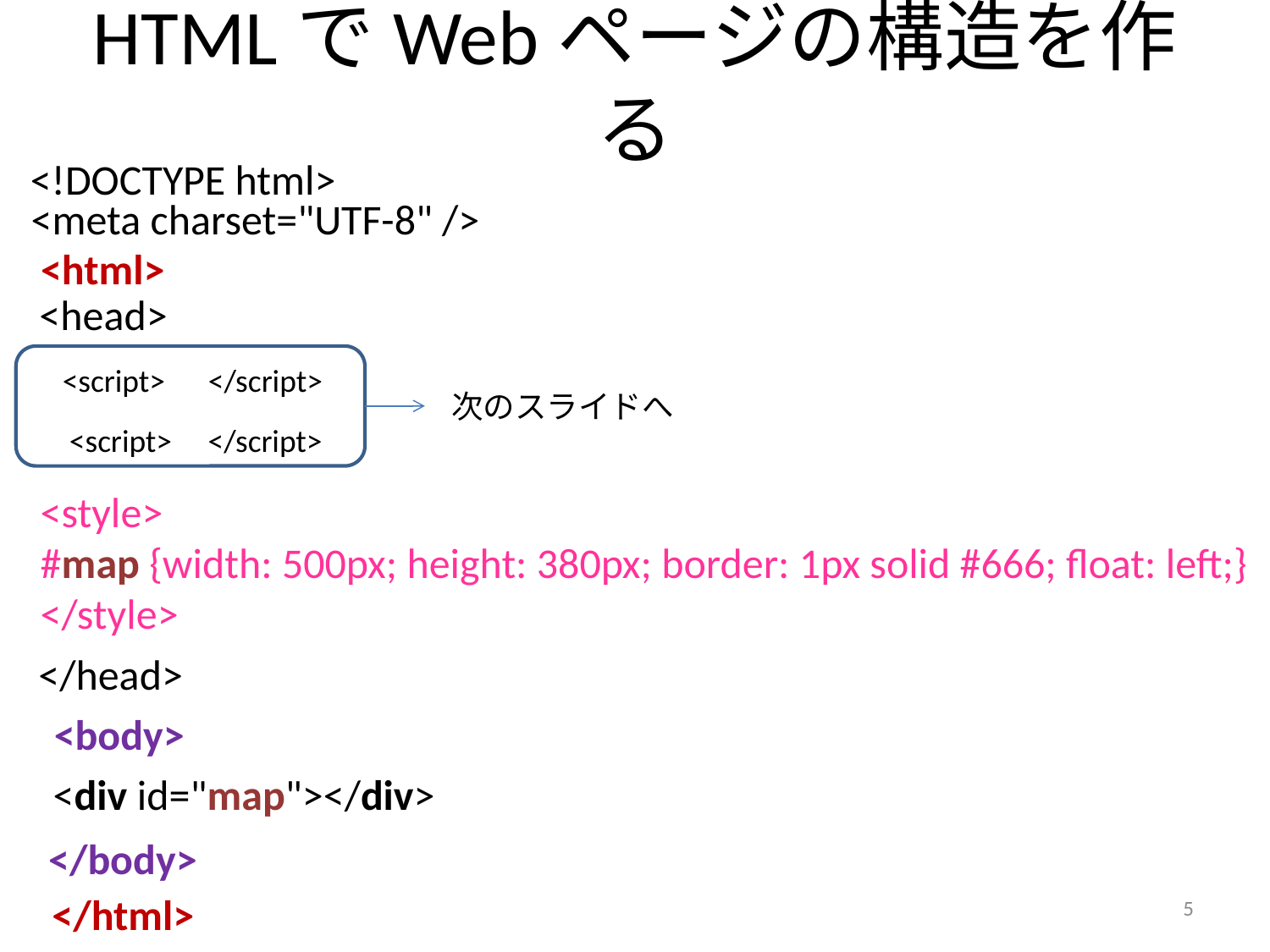

# HTMLでWebページの構造を作る
<!DOCTYPE html>
<meta charset="UTF-8" />
<html>
<head>

<script>      </script>
次のスライドへ
<script>     </script>
<style>
#map {width: 500px; height: 380px; border: 1px solid #666; float: left;}
</style>
</head>
<body>
<div id="map"></div>
</body>
</html>
5